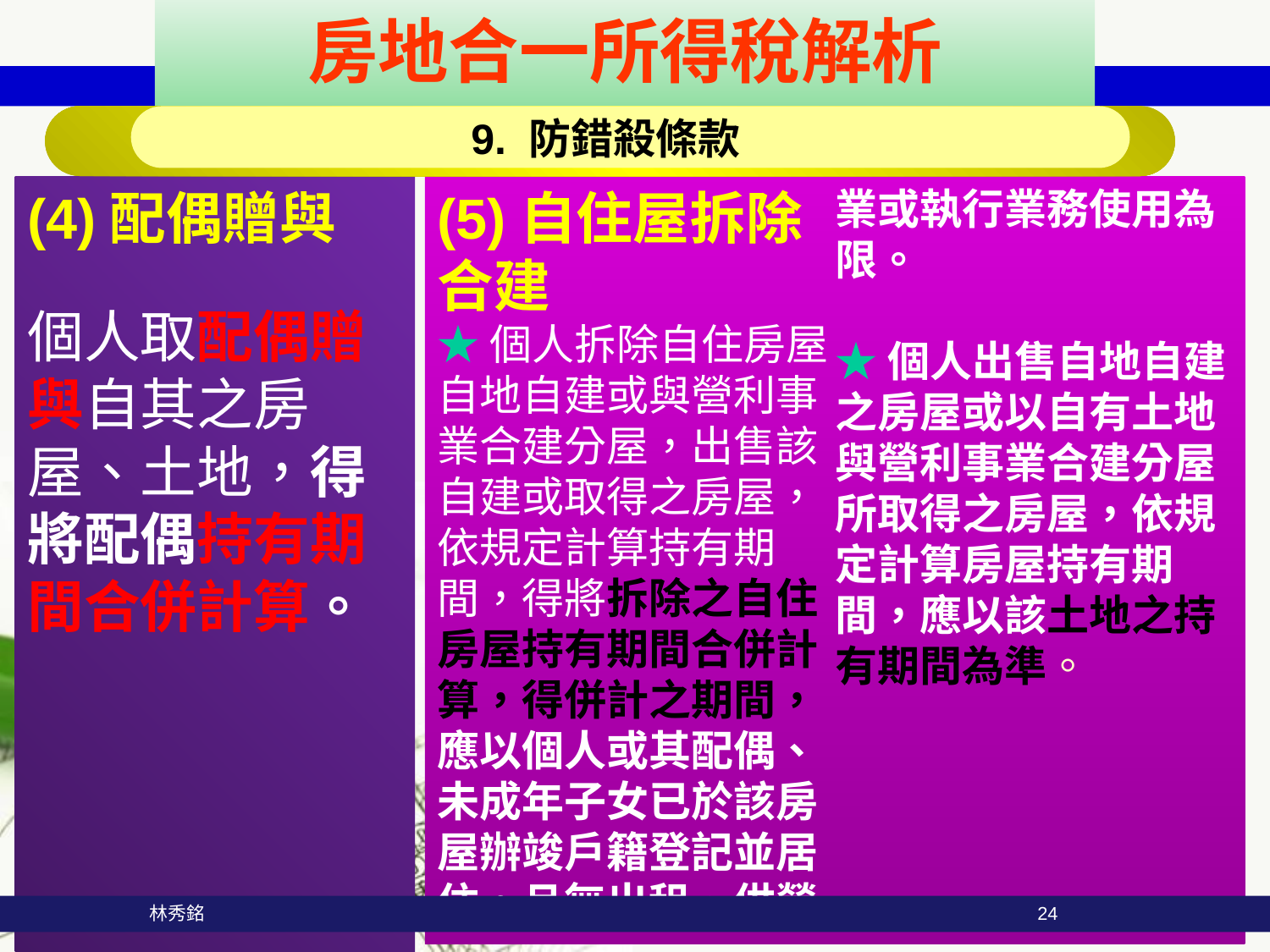

房地合一所得稅解析

  9. 防錯殺條款
(4)配偶贈與

個人取配偶贈與自其之房屋、土地，得將配偶持有期間合併計算。

(5)自住屋拆除合建
★個人拆除自住房屋自地自建或與營利事業合建分屋，出售該自建或取得之房屋，依規定計算持有期間，得將拆除之自住房屋持有期間合併計算，得併計之期間，應以個人或其配偶、未成年子女已於該房屋辦竣戶籍登記並居住，且無出租、供營業或執行業務使用為限。
★個人出售自地自建之房屋或以自有土地與營利事業合建分屋所取得之房屋，依規定計算房屋持有期間，應以該土地之持有期間為準。
                                 林秀銘

24